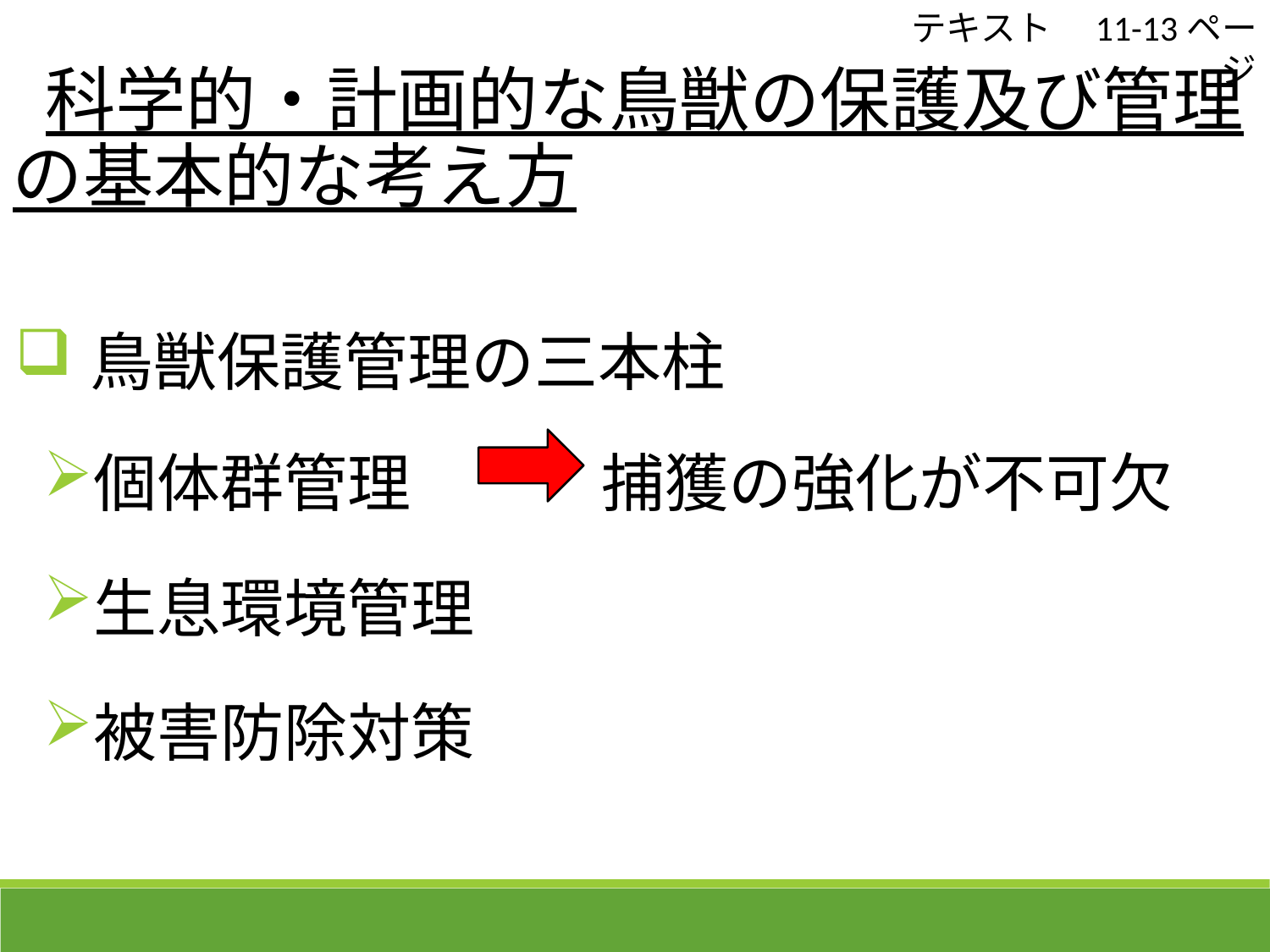

テキスト　11-13ページ
 科学的・計画的な鳥獣の保護及び管理の基本的な考え方
鳥獣保護管理の三本柱
個体群管理　　　捕獲の強化が不可欠
生息環境管理
被害防除対策